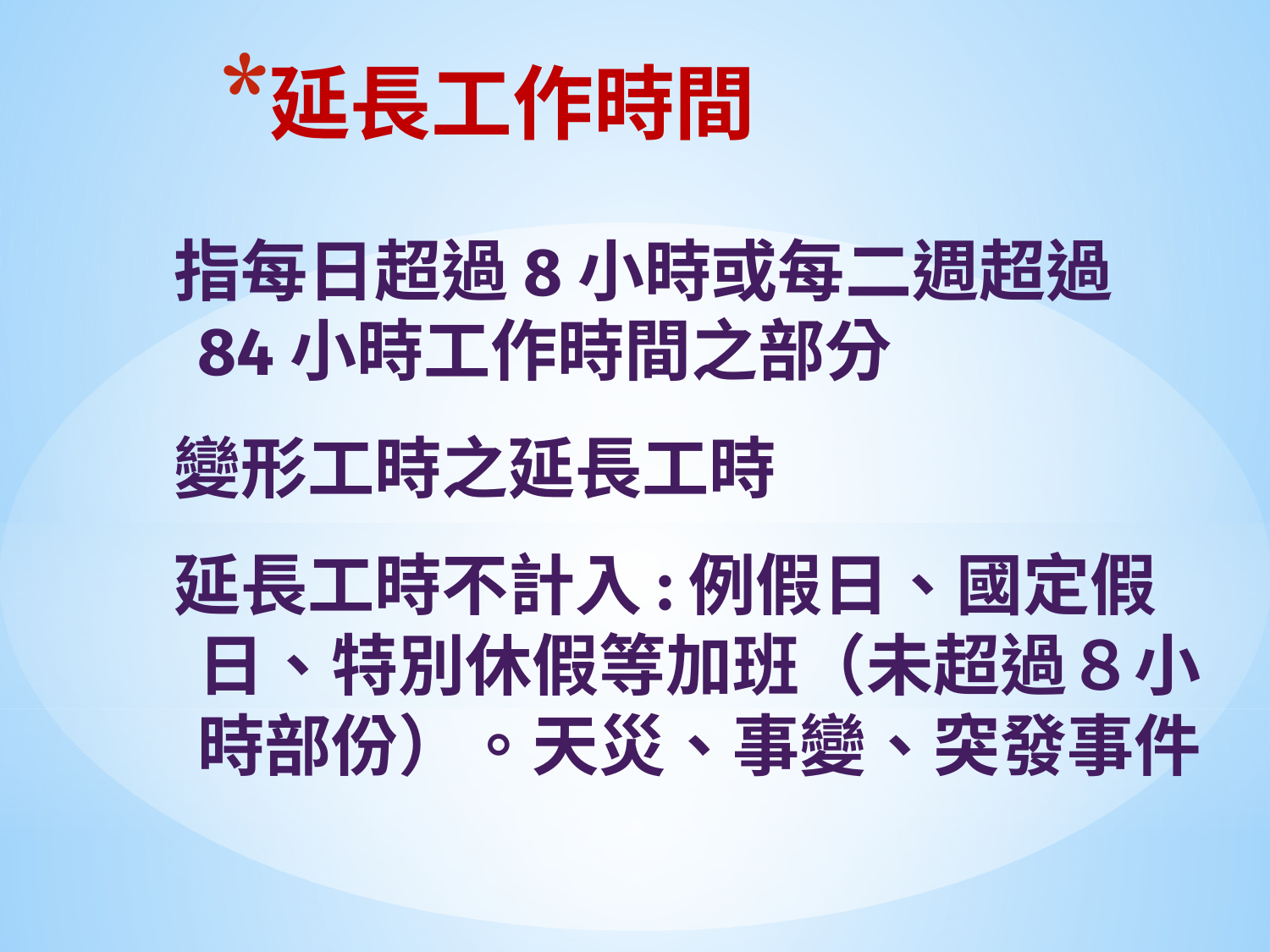

# 延長工作時間
指每日超過8小時或每二週超過84小時工作時間之部分
變形工時之延長工時
延長工時不計入:例假日、國定假日、特別休假等加班（未超過８小時部份）。天災、事變、突發事件